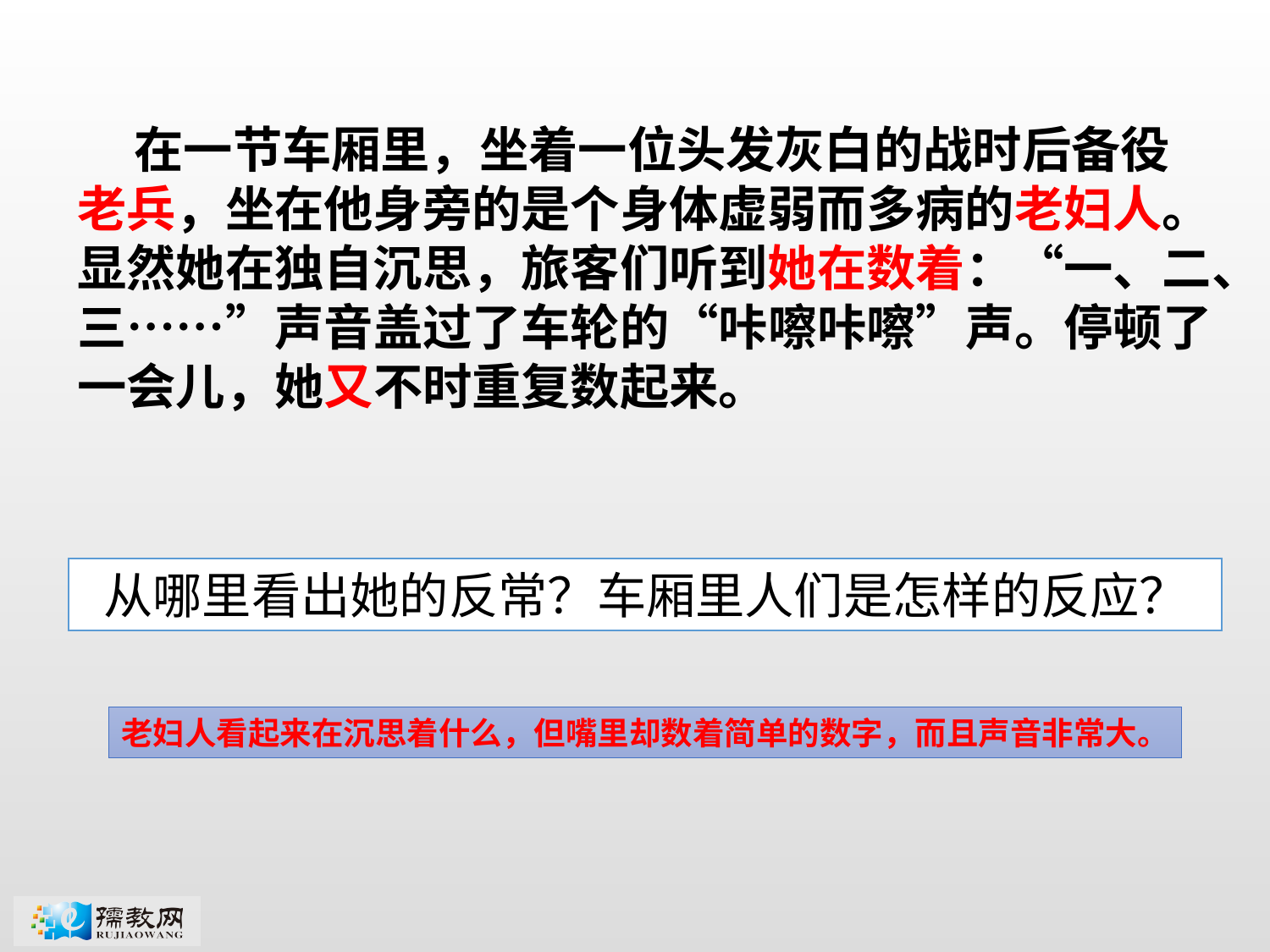

在一节车厢里，坐着一位头发灰白的战时后备役老兵，坐在他身旁的是个身体虚弱而多病的老妇人。显然她在独自沉思，旅客们听到她在数着：“一、二、三……”声音盖过了车轮的“咔嚓咔嚓”声。停顿了一会儿，她又不时重复数起来。
 从哪里看出她的反常？车厢里人们是怎样的反应？
老妇人看起来在沉思着什么，但嘴里却数着简单的数字，而且声音非常大。